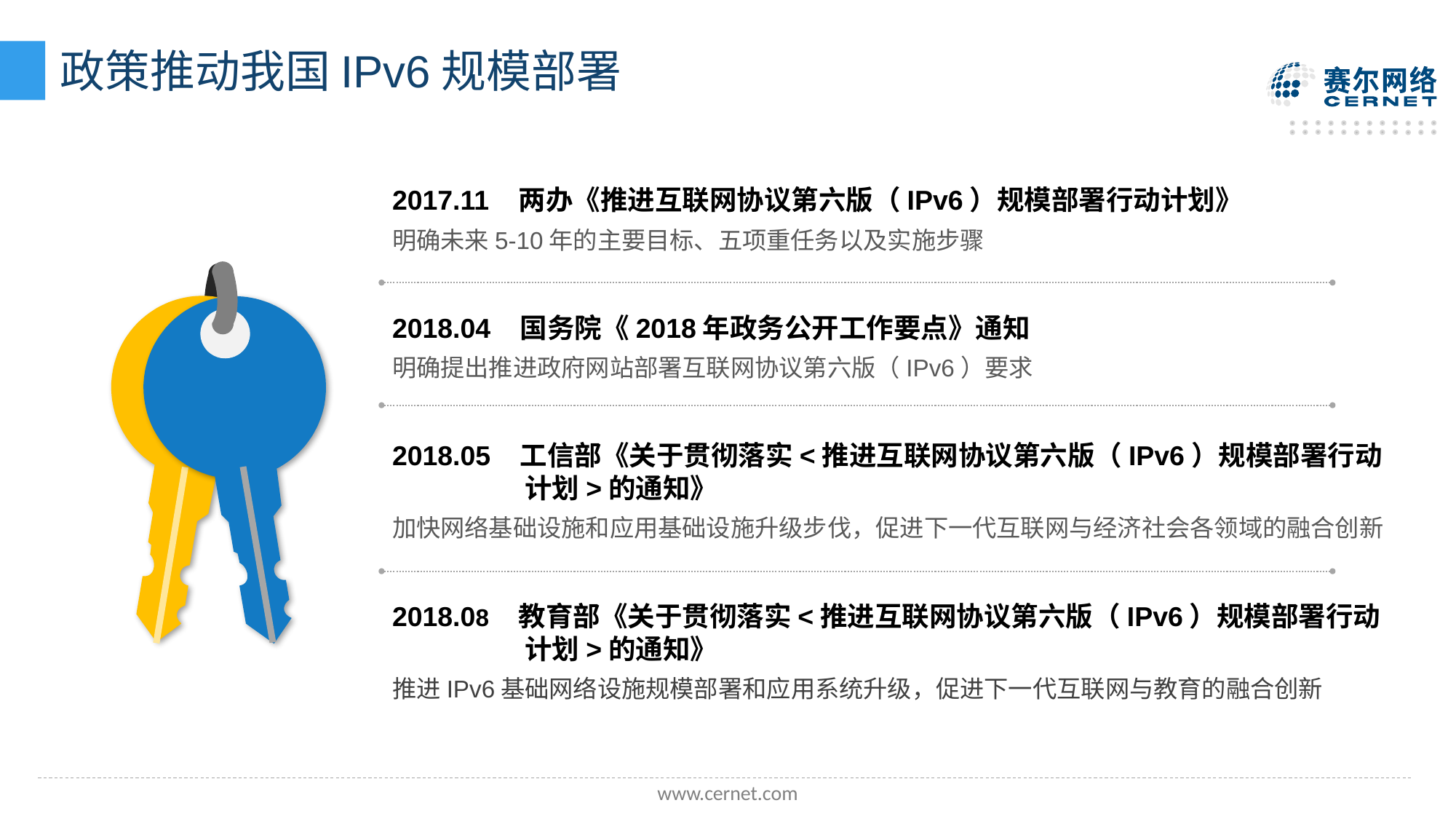

# 政策推动我国IPv6规模部署
2017.11   两办《推进互联网协议第六版（IPv6）规模部署行动计划》
明确未来5-10年的主要目标、五项重任务以及实施步骤

2018.04   国务院《2018年政务公开工作要点》通知
明确提出推进政府网站部署互联网协议第六版（IPv6）要求
2018.05   工信部《关于贯彻落实<推进互联网协议第六版（IPv6）规模部署行动计划>的通知》
加快网络基础设施和应用基础设施升级步伐，促进下一代互联网与经济社会各领域的融合创新
2018.08   教育部《关于贯彻落实<推进互联网协议第六版（IPv6）规模部署行动计划>的通知》
推进IPv6基础网络设施规模部署和应用系统升级，促进下一代互联网与教育的融合创新